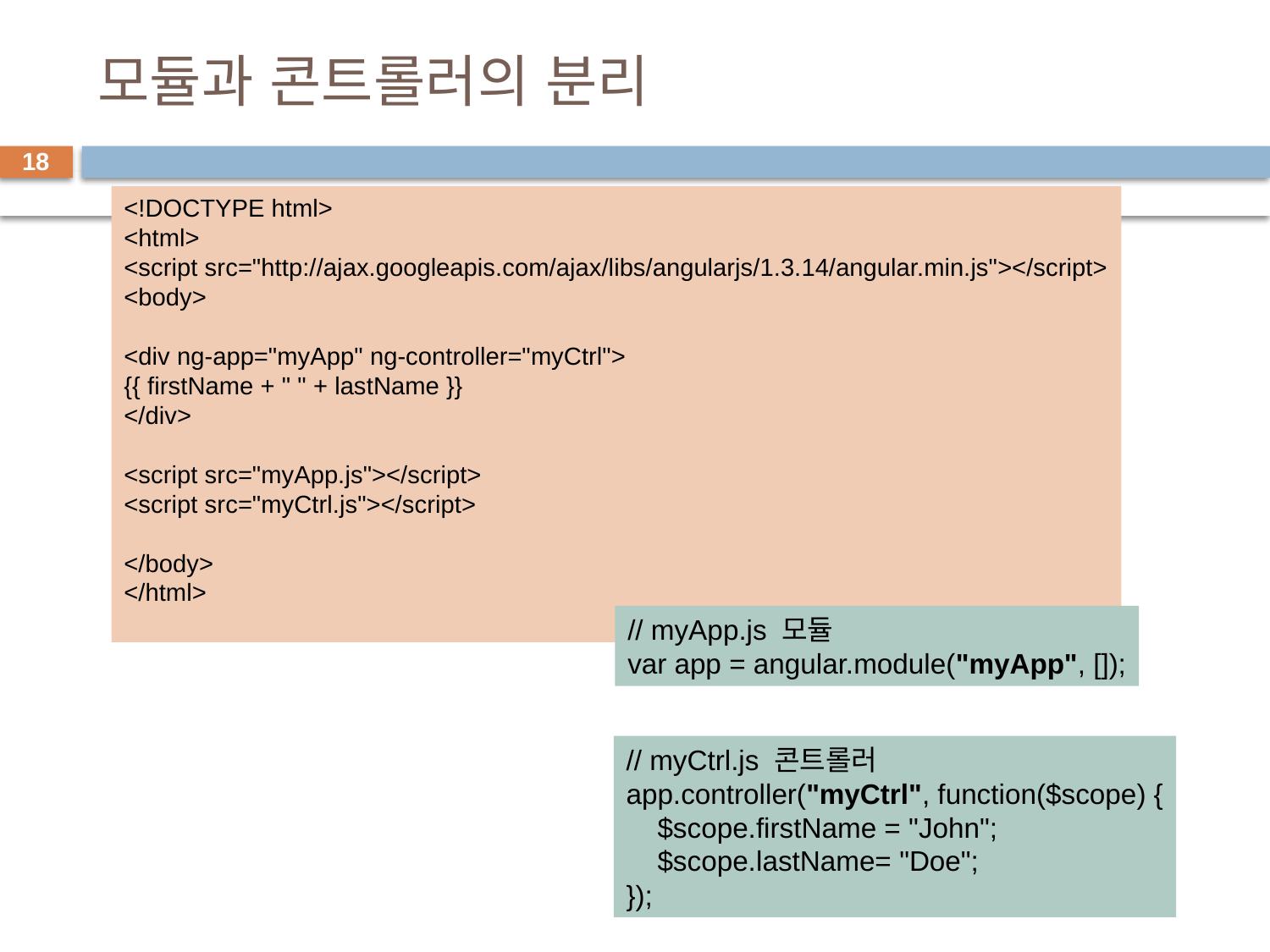

# 모듈과 콘트롤러의 분리
18

<!DOCTYPE html>
<html>
<script src="http://ajax.googleapis.com/ajax/libs/angularjs/1.3.14/angular.min.js"></script>
<body>

<div ng-app="myApp" ng-controller="myCtrl">
{{ firstName + " " + lastName }}
</div>

<script src="myApp.js"></script>
<script src="myCtrl.js"></script>

</body>
</html>

// myApp.js 모듈
var app = angular.module("myApp", []);
// myCtrl.js 콘트롤러
app.controller("myCtrl", function($scope) {
    $scope.firstName = "John";
    $scope.lastName= "Doe";
});